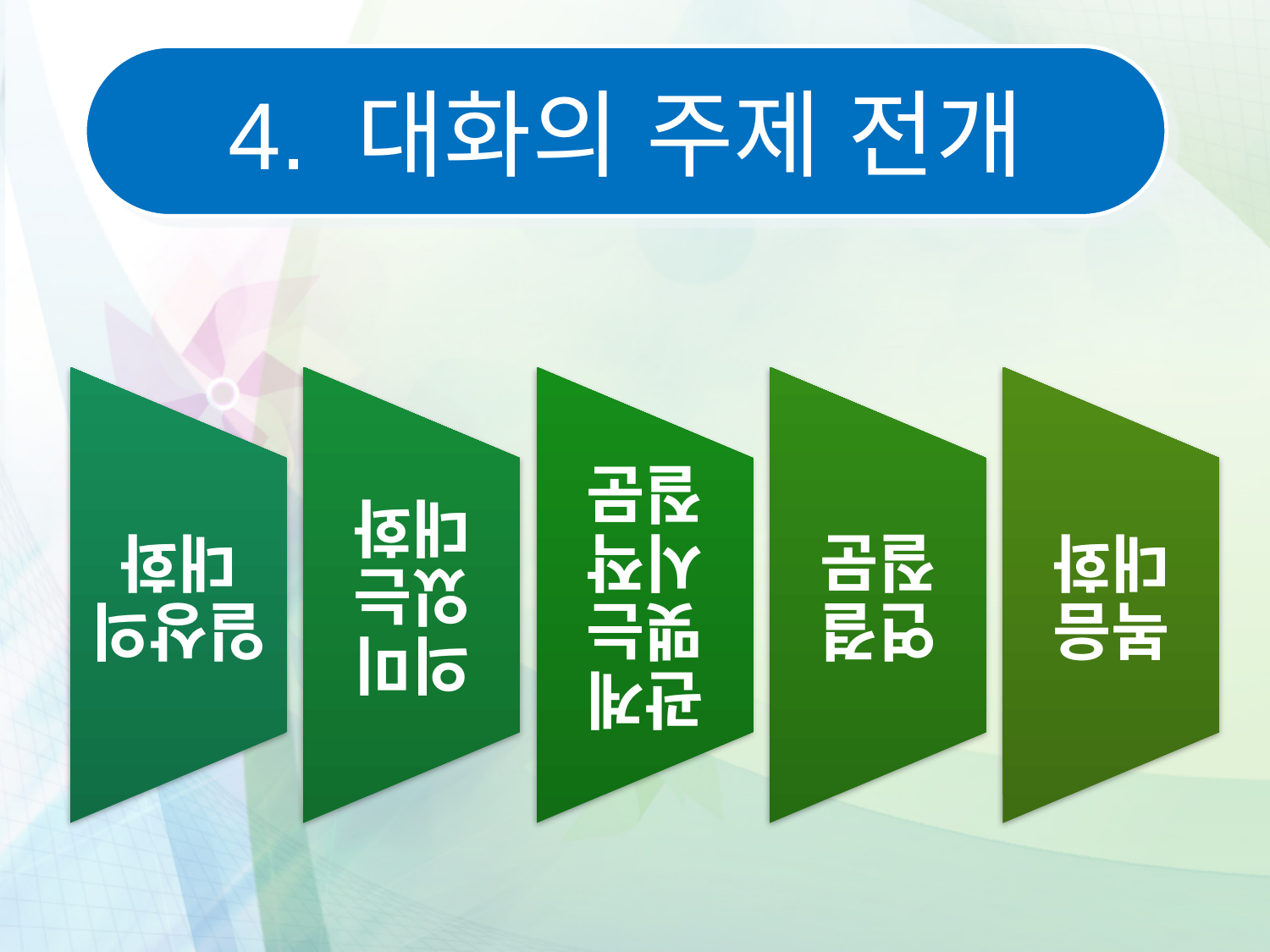

4. 대화의 주제 전개
일상의 대화
의미 있는 대화
관계 맺는 시작 질문
연결 질문
복음 대화